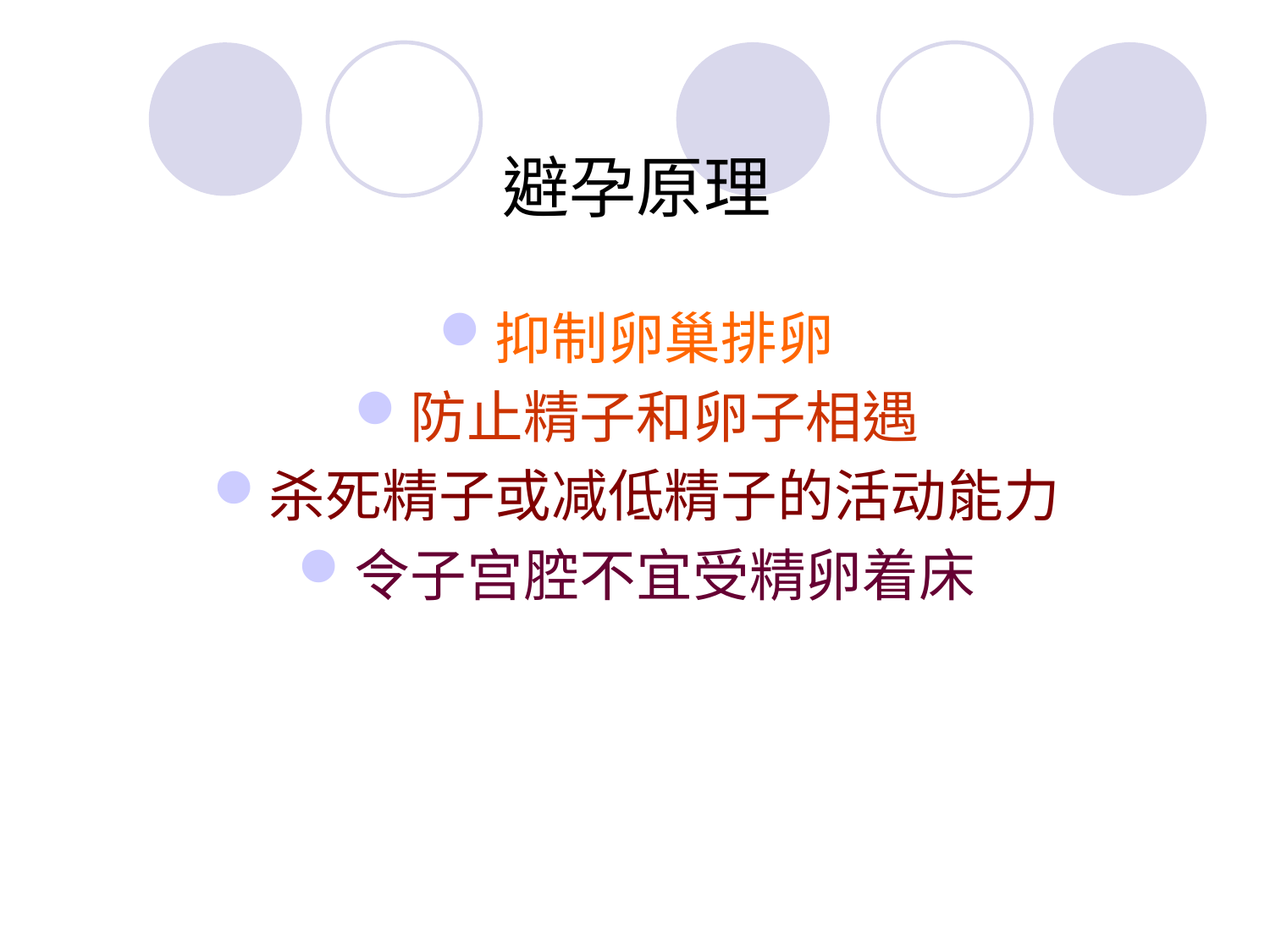

# 避孕原理
抑制卵巢排卵
防止精子和卵子相遇
杀死精子或减低精子的活动能力
令子宫腔不宜受精卵着床